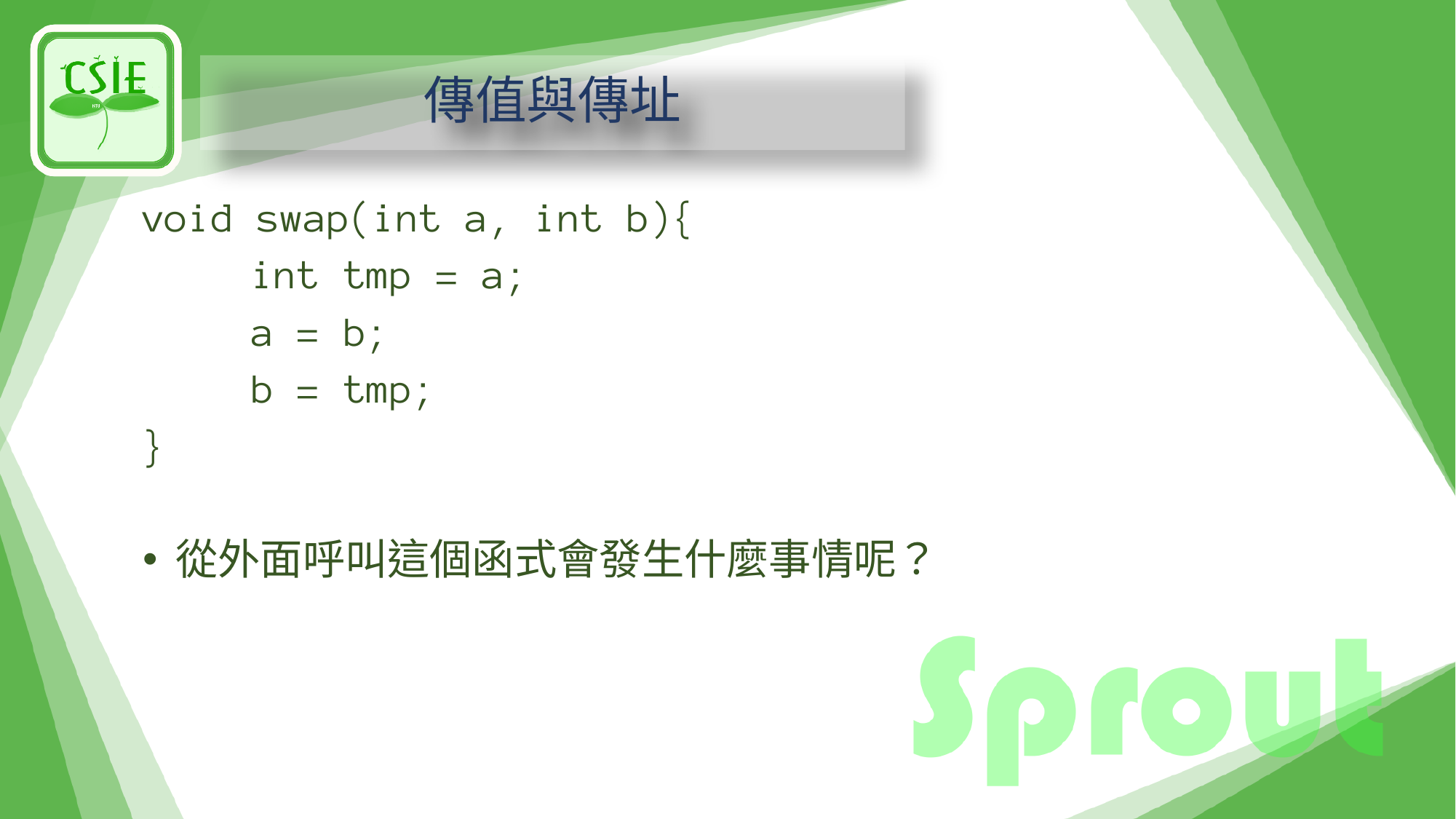

# 傳值與傳址
void swap(int a, int b){
	int tmp = a;
	a = b;
	b = tmp;
}

從外面呼叫這個函式會發生什麼事情呢？